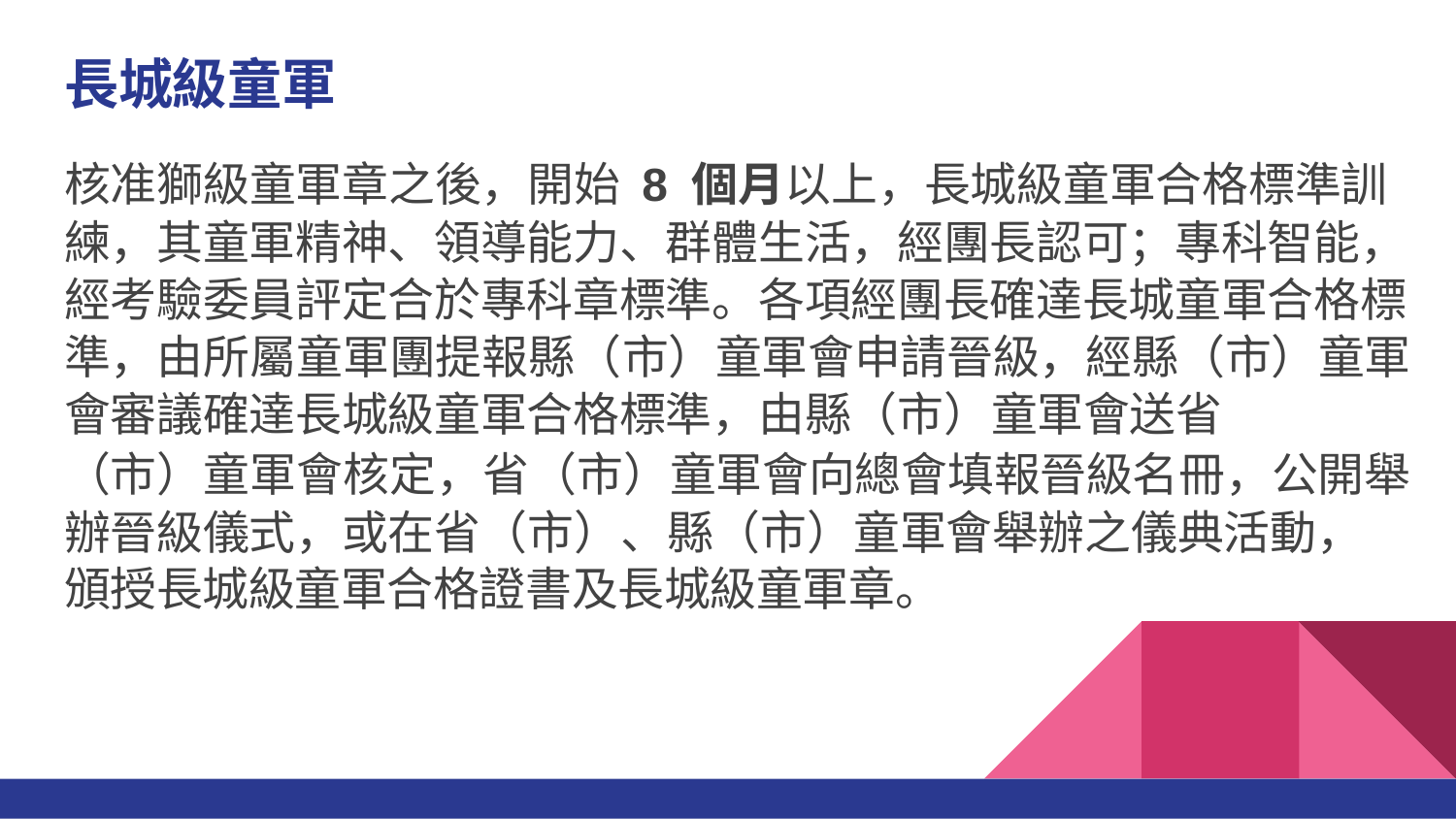

# 長城級童軍
核准獅級童軍章之後，開始 8 個月以上，長城級童軍合格標準訓
練，其童軍精神、領導能力、群體生活，經團長認可；專科智能，經考驗委員評定合於專科章標準。各項經團長確達長城童軍合格標準，由所屬童軍團提報縣（市）童軍會申請晉級，經縣（市）童軍會審議確達長城級童軍合格標準，由縣（市）童軍會送省
（市）童軍會核定，省（市）童軍會向總會填報晉級名冊，公開舉辦晉級儀式，或在省（市）、縣（市）童軍會舉辦之儀典活動，
頒授長城級童軍合格證書及長城級童軍章。